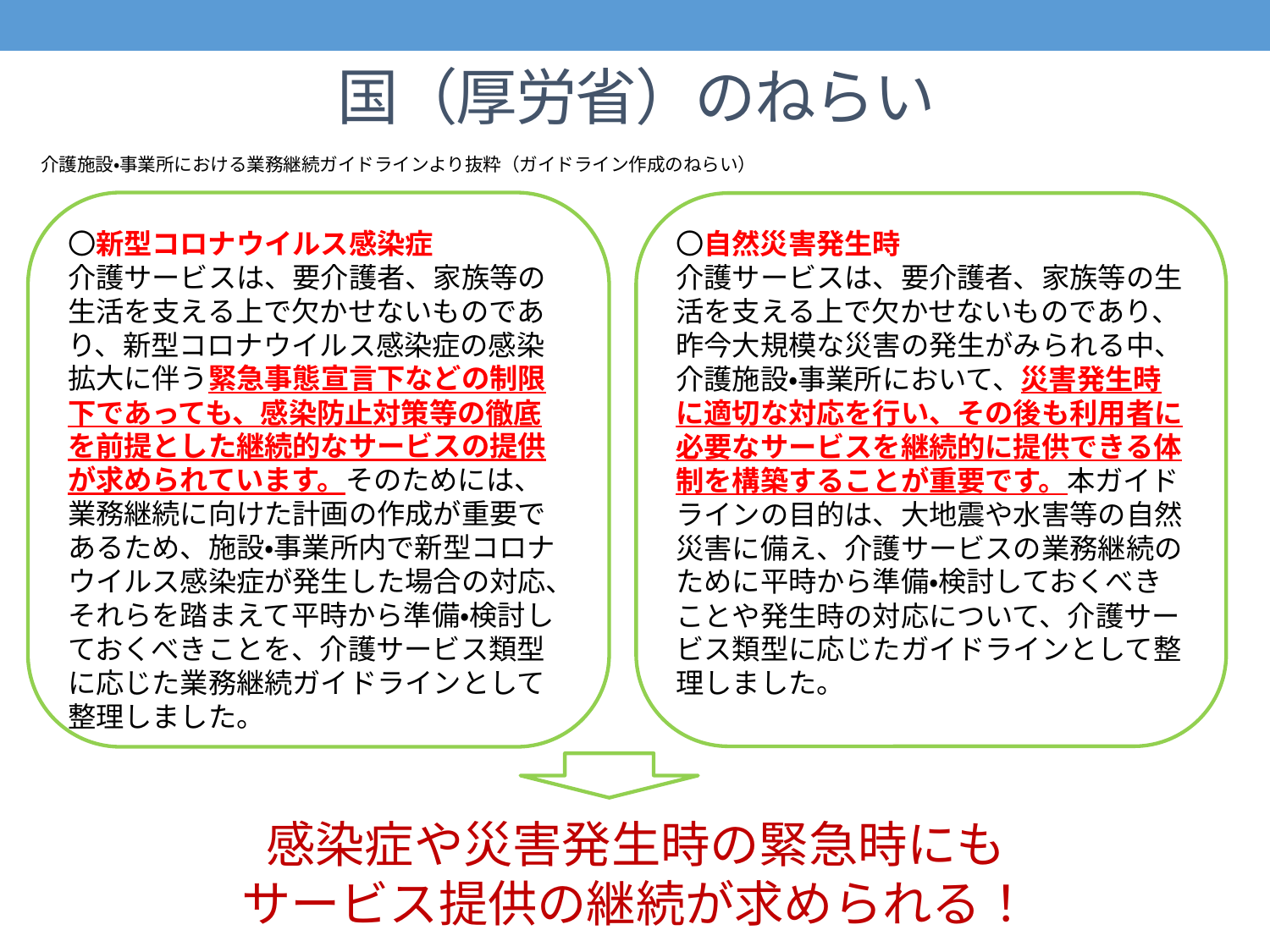

# 国（厚労省）のねらい
介護施設・事業所における業務継続ガイドラインより抜粋（ガイドライン作成のねらい）
〇新型コロナウイルス感染症
介護サービスは、要介護者、家族等の生活を支える上で欠かせないものであり、新型コロナウイルス感染症の感染拡大に伴う緊急事態宣言下などの制限下であっても、感染防止対策等の徹底を前提とした継続的なサービスの提供が求められています。そのためには、業務継続に向けた計画の作成が重要であるため、施設・事業所内で新型コロナウイルス感染症が発生した場合の対応、それらを踏まえて平時から準備・検討しておくべきことを、介護サービス類型に応じた業務継続ガイドラインとして整理しました。

〇自然災害発生時
介護サービスは、要介護者、家族等の生活を支える上で欠かせないものであり、昨今大規模な災害の発生がみられる中、介護施設・事業所において、災害発生時に適切な対応を行い、その後も利用者に必要なサービスを継続的に提供できる体制を構築することが重要です。本ガイドラインの目的は、大地震や水害等の自然災害に備え、介護サービスの業務継続のために平時から準備・検討しておくべきことや発生時の対応について、介護サービス類型に応じたガイドラインとして整理しました。

感染症や災害発生時の緊急時にも
サービス提供の継続が求められる！